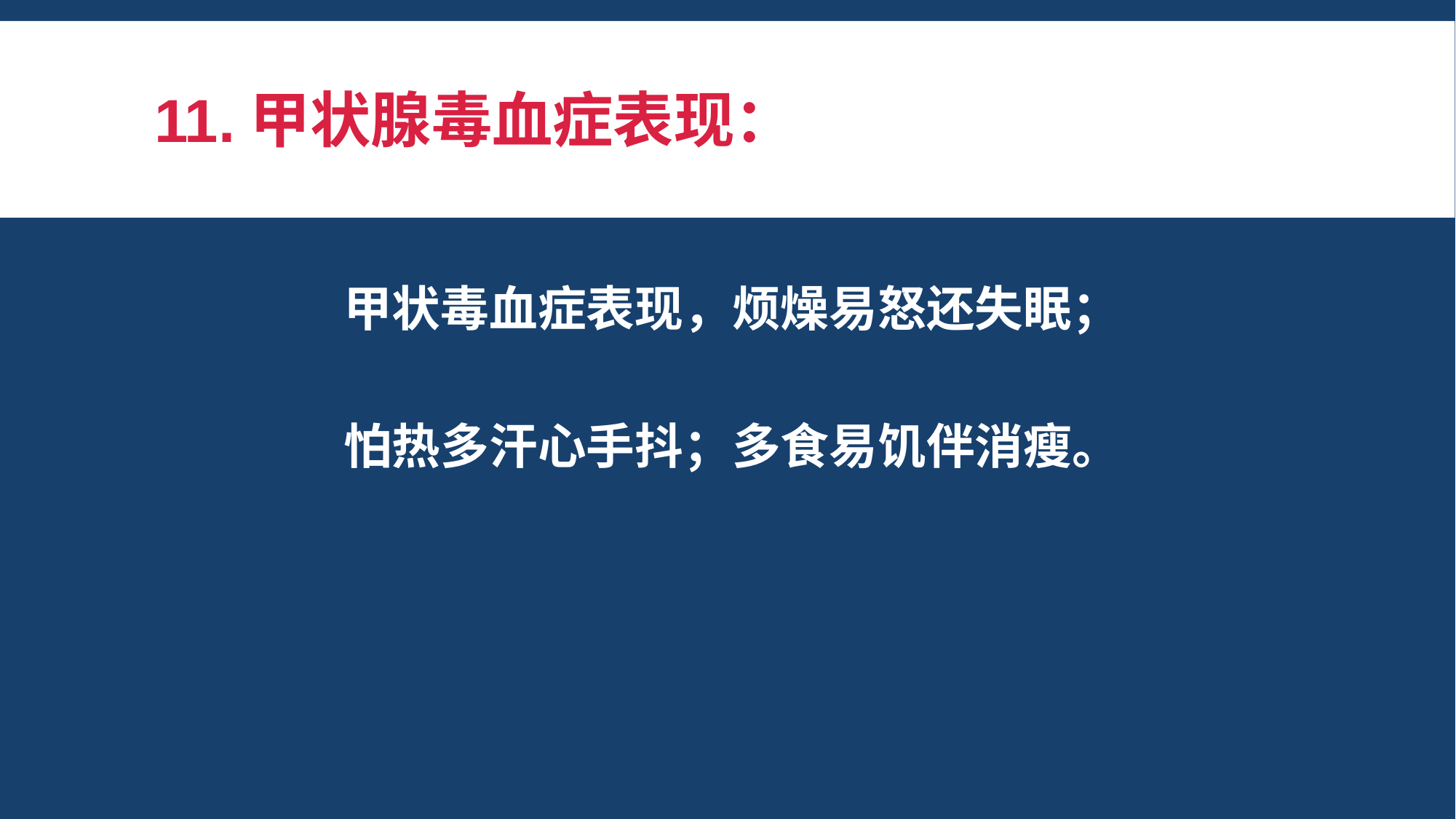

# 11.甲状腺毒血症表现：
甲状毒血症表现，烦燥易怒还失眠；
怕热多汗心手抖；多食易饥伴消瘦。